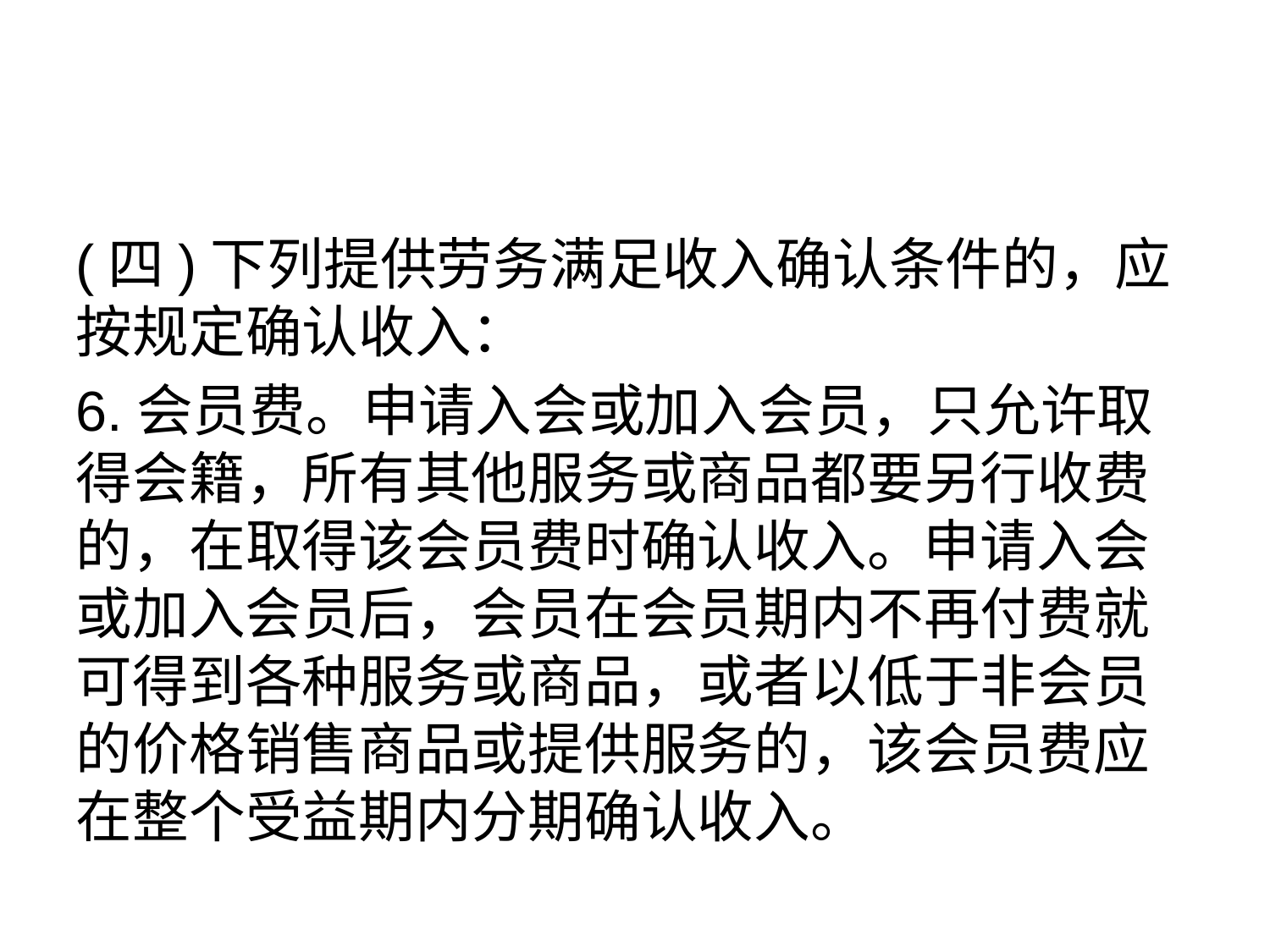

#
(四)下列提供劳务满足收入确认条件的，应按规定确认收入：
6.会员费。申请入会或加入会员，只允许取得会籍，所有其他服务或商品都要另行收费的，在取得该会员费时确认收入。申请入会或加入会员后，会员在会员期内不再付费就可得到各种服务或商品，或者以低于非会员的价格销售商品或提供服务的，该会员费应在整个受益期内分期确认收入。